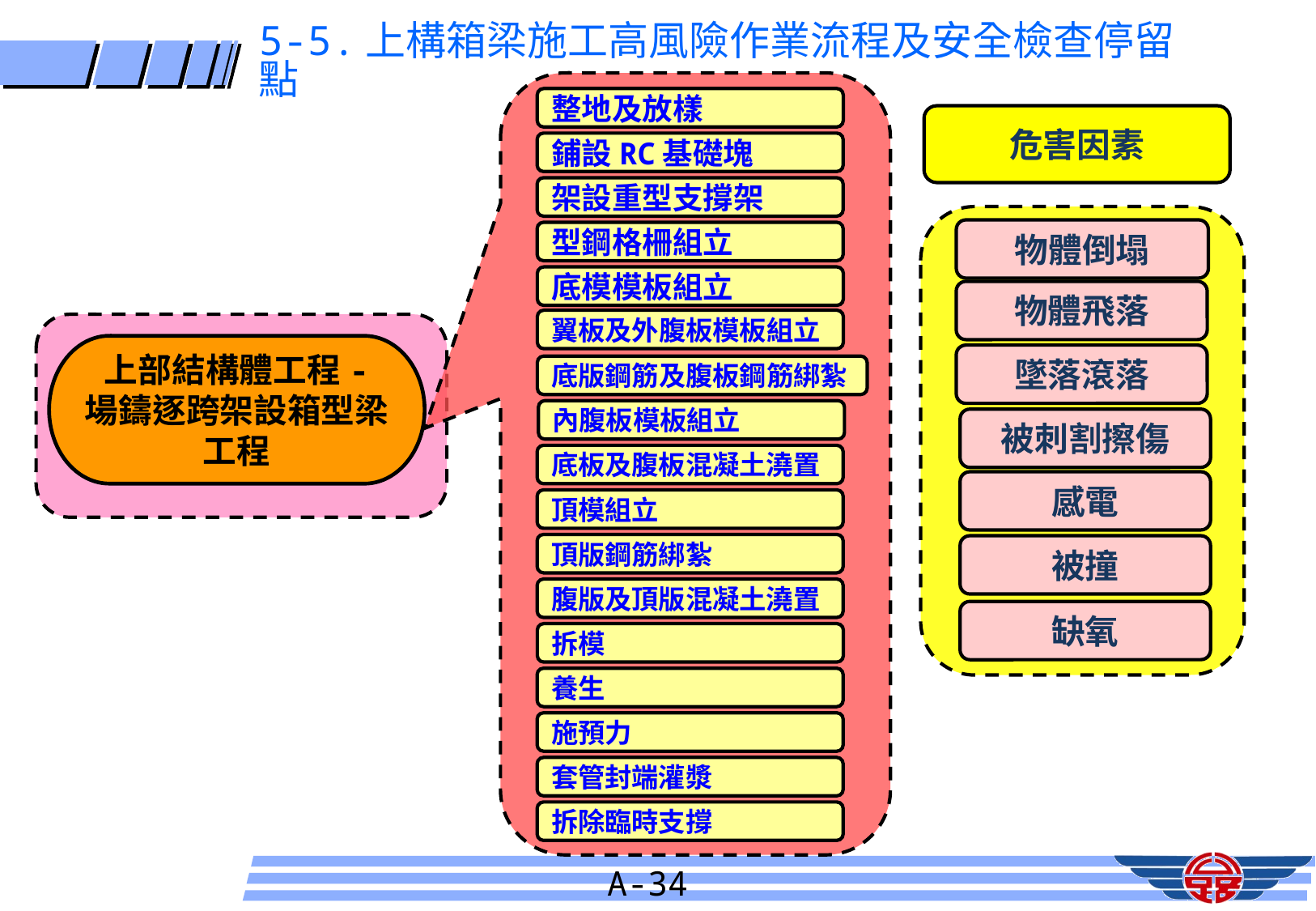

5-5.上構箱梁施工高風險作業流程及安全檢查停留點

整地及放樣
危害因素
鋪設RC基礎塊
架設重型支撐架

物體倒塌
型鋼格柵組立
底模模板組立
物體飛落
翼板及外腹板模板組立

上部結構體工程-
場鑄逐跨架設箱型梁工程
墜落滾落
底版鋼筋及腹板鋼筋綁紮
內腹板模板組立
被刺割擦傷
底板及腹板混凝土澆置
感電
頂模組立
頂版鋼筋綁紮
被撞
腹版及頂版混凝土澆置
缺氧
拆模
養生
施預力
套管封端灌漿
拆除臨時支撐